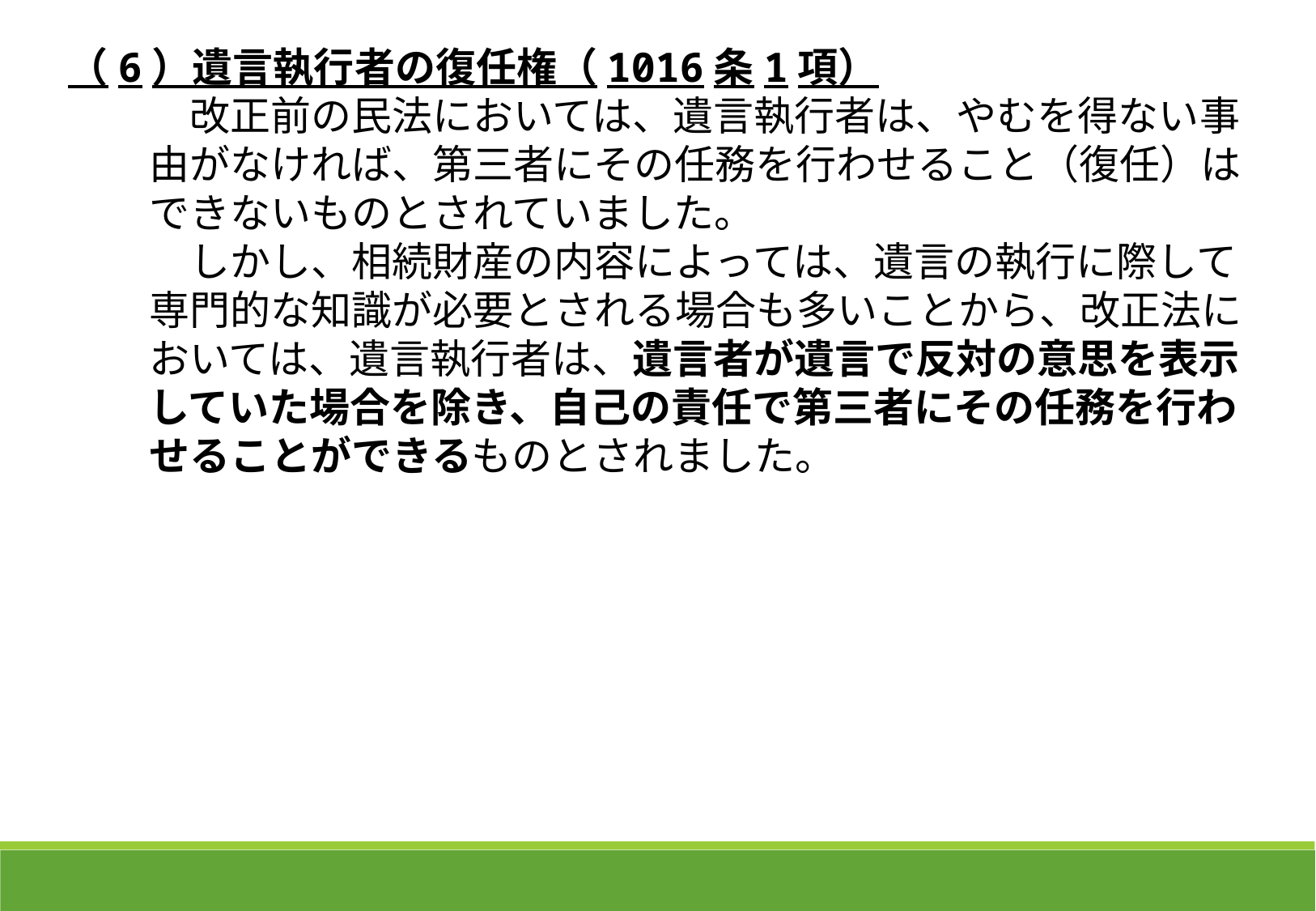

（6）遺言執行者の復任権（1016条1項）
　　　改正前の民法においては、遺言執行者は、やむを得ない事
　　由がなければ、第三者にその任務を行わせること（復任）は
　　できないものとされていました。
　　　しかし、相続財産の内容によっては、遺言の執行に際して
　　専門的な知識が必要とされる場合も多いことから、改正法に
　　おいては、遺言執行者は、遺言者が遺言で反対の意思を表示
　　していた場合を除き、自己の責任で第三者にその任務を行わ
　　せることができるものとされました。